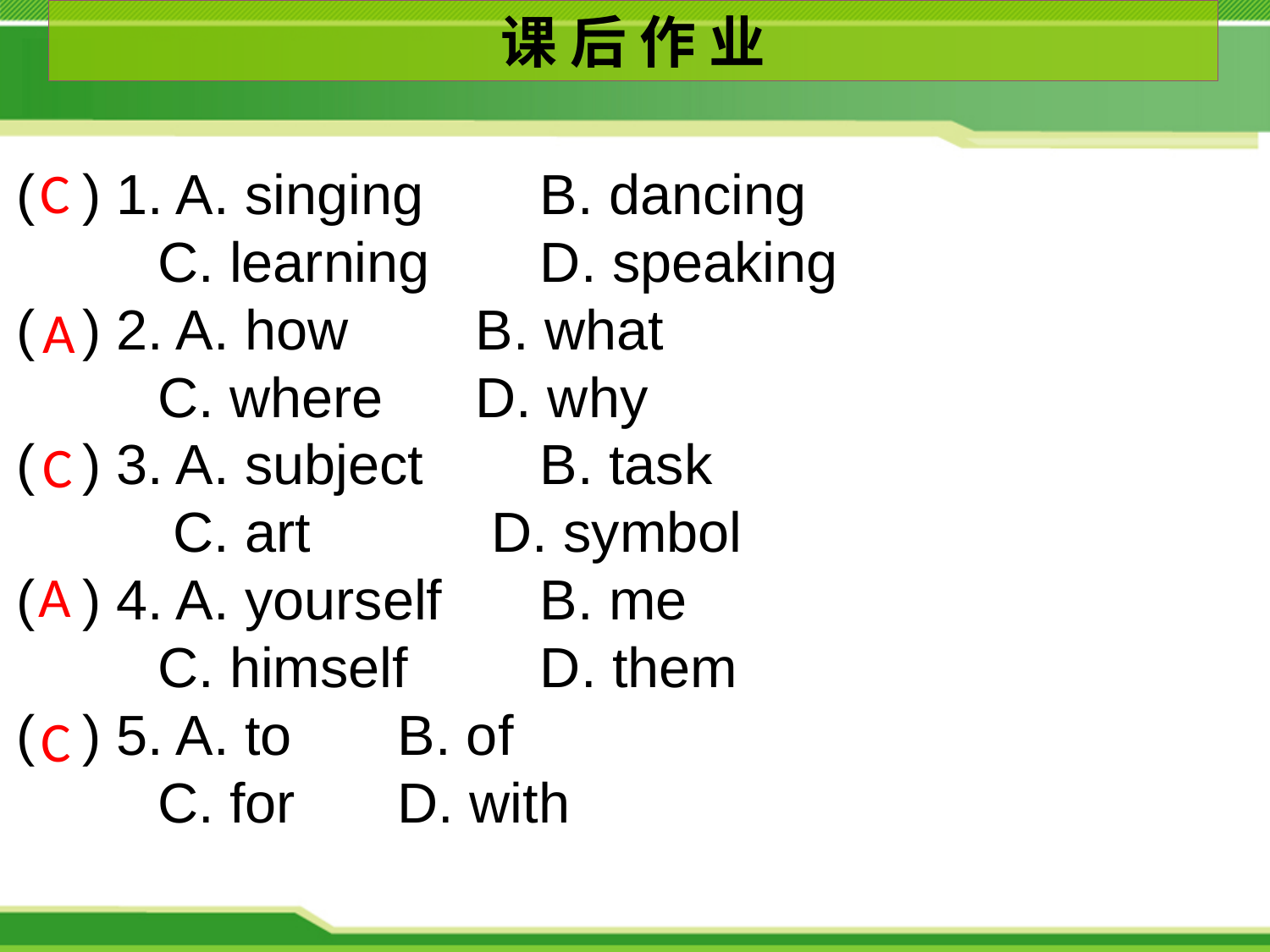

课 后 作 业
C
(   ) 1. A. singing	 B. dancing
         C. learning	 D. speaking
(   ) 2. A. how	     B. what
         C. where	     D. why
(   ) 3. A. subject	 B. task
          C. art	      D. symbol
(   ) 4. A. yourself	 B. me
         C. himself	 D. them
(   ) 5. A. to	B. of
         C. for	D. with
A
C
A
C